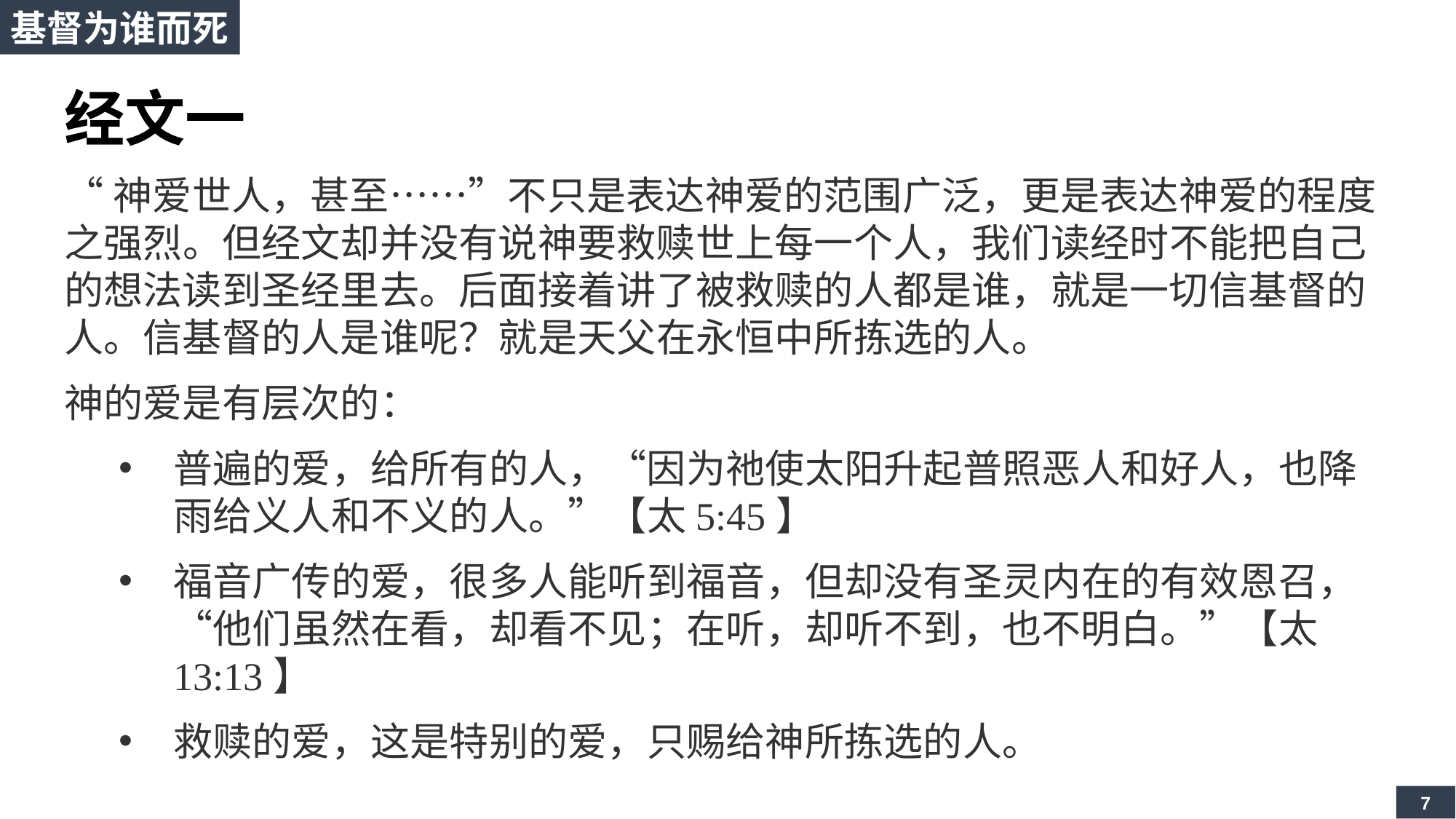

基督为谁而死
经文一
“神爱世人，甚至……”不只是表达神爱的范围广泛，更是表达神爱的程度之强烈。但经文却并没有说神要救赎世上每一个人，我们读经时不能把自己的想法读到圣经里去。后面接着讲了被救赎的人都是谁，就是一切信基督的人。信基督的人是谁呢？就是天父在永恒中所拣选的人。
神的爱是有层次的：
普遍的爱，给所有的人，“因为祂使太阳升起普照恶人和好人，也降雨给义人和不义的人。”【太5:45】
福音广传的爱，很多人能听到福音，但却没有圣灵内在的有效恩召，“他们虽然在看，却看不见；在听，却听不到，也不明白。”【太13:13】
救赎的爱，这是特别的爱，只赐给神所拣选的人。
7